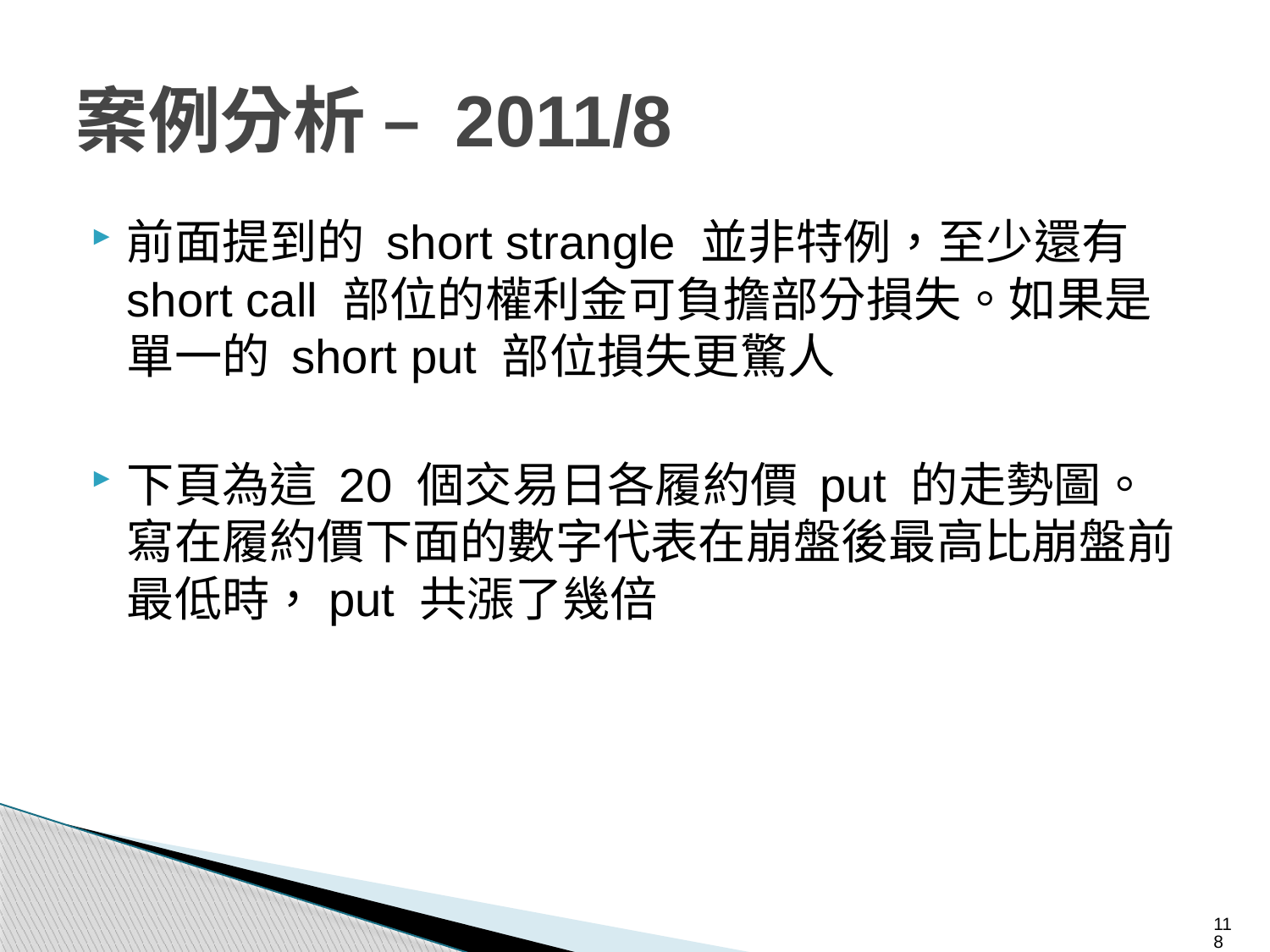

# 案例分析 – 2011/8
前面提到的 short strangle 並非特例，至少還有 short call 部位的權利金可負擔部分損失。如果是單一的 short put 部位損失更驚人

下頁為這 20 個交易日各履約價 put 的走勢圖。寫在履約價下面的數字代表在崩盤後最高比崩盤前最低時，put 共漲了幾倍

118